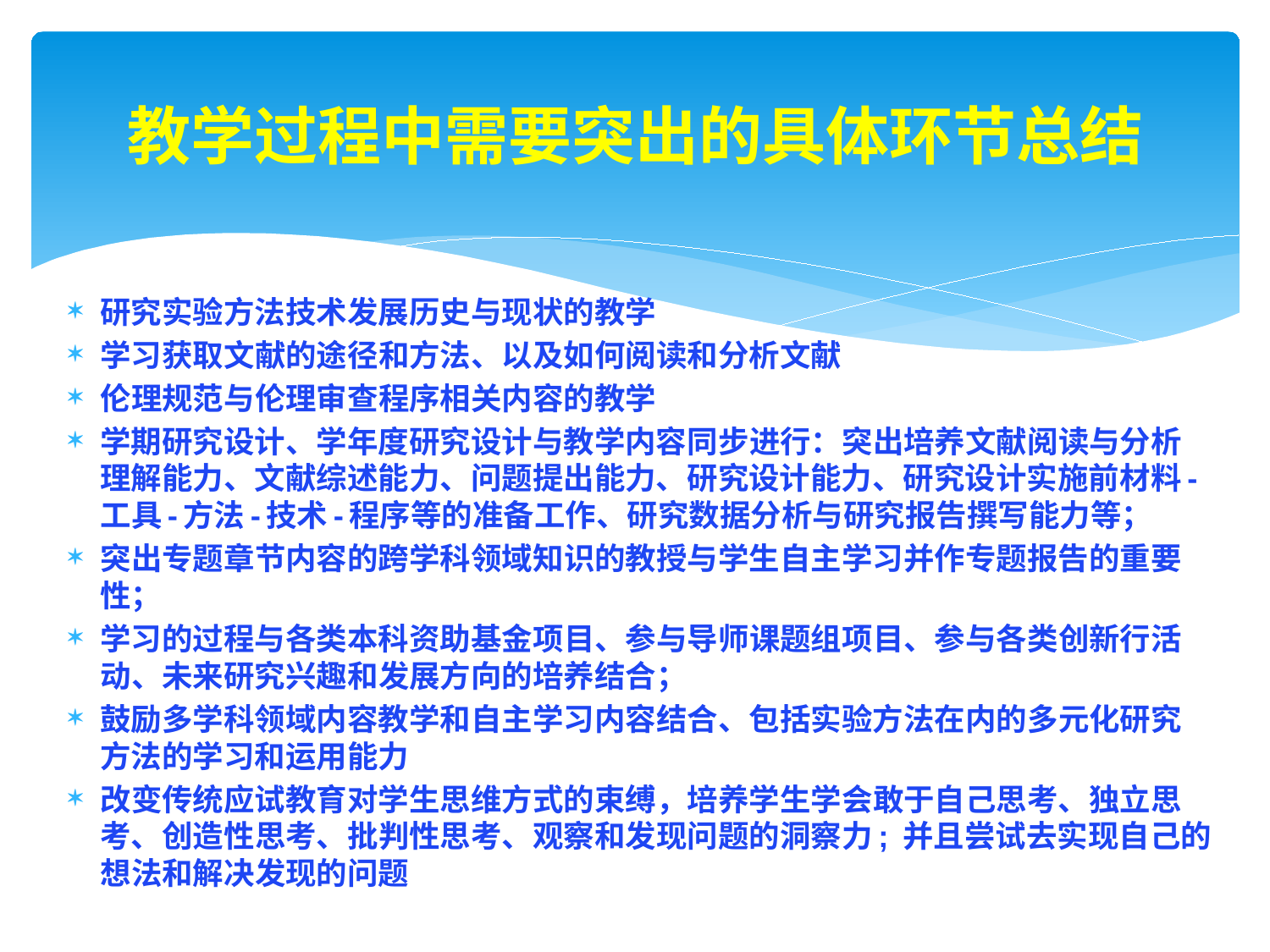

# 教学过程中需要突出的具体环节总结
研究实验方法技术发展历史与现状的教学
学习获取文献的途径和方法、以及如何阅读和分析文献
伦理规范与伦理审查程序相关内容的教学
学期研究设计、学年度研究设计与教学内容同步进行：突出培养文献阅读与分析理解能力、文献综述能力、问题提出能力、研究设计能力、研究设计实施前材料-工具-方法-技术-程序等的准备工作、研究数据分析与研究报告撰写能力等；
突出专题章节内容的跨学科领域知识的教授与学生自主学习并作专题报告的重要性；
学习的过程与各类本科资助基金项目、参与导师课题组项目、参与各类创新行活动、未来研究兴趣和发展方向的培养结合；
鼓励多学科领域内容教学和自主学习内容结合、包括实验方法在内的多元化研究方法的学习和运用能力
改变传统应试教育对学生思维方式的束缚，培养学生学会敢于自己思考、独立思考、创造性思考、批判性思考、观察和发现问题的洞察力; 并且尝试去实现自己的想法和解决发现的问题